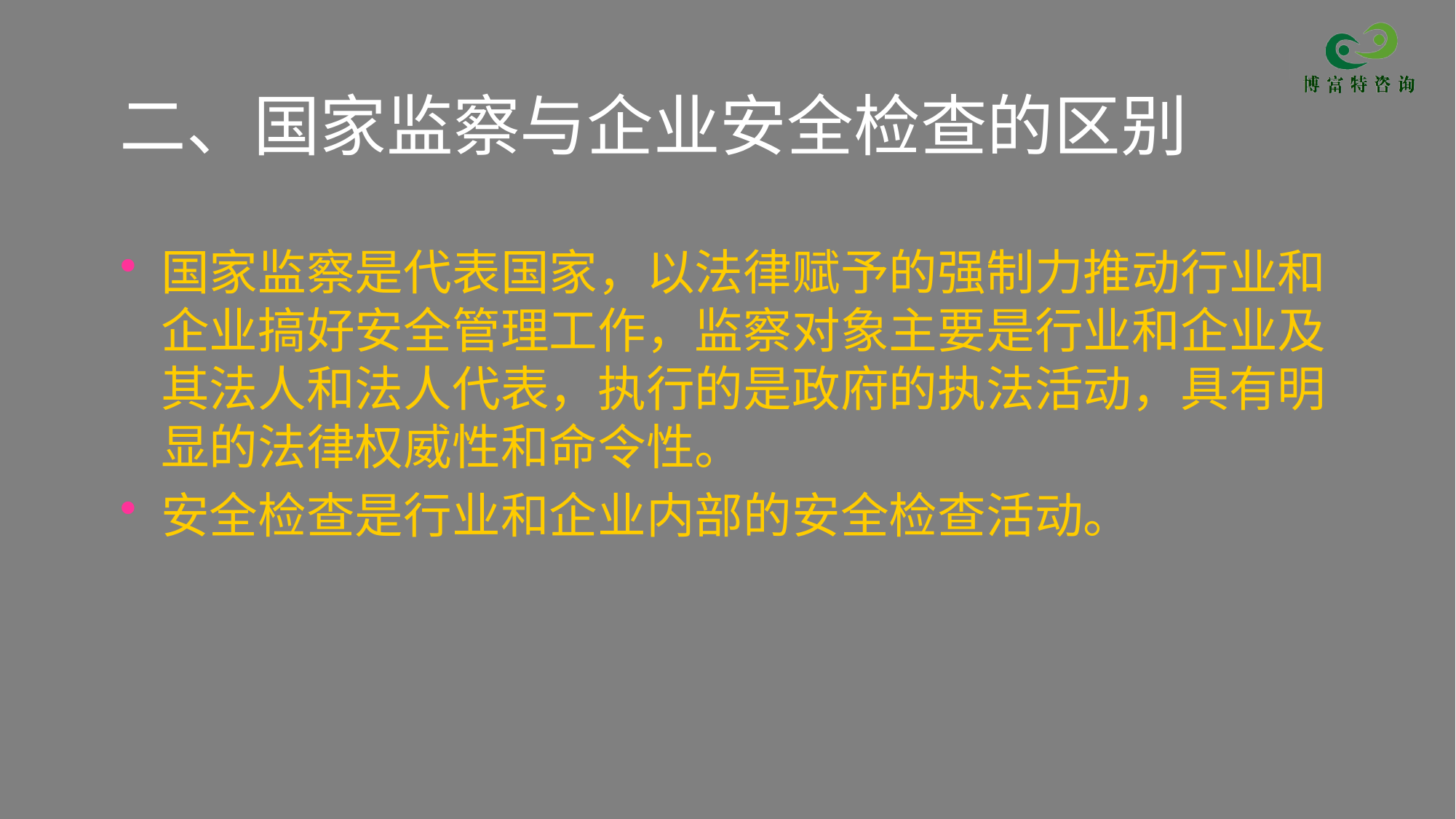

# 二、国家监察与企业安全检查的区别
国家监察是代表国家，以法律赋予的强制力推动行业和企业搞好安全管理工作，监察对象主要是行业和企业及其法人和法人代表，执行的是政府的执法活动，具有明显的法律权威性和命令性。
安全检查是行业和企业内部的安全检查活动。